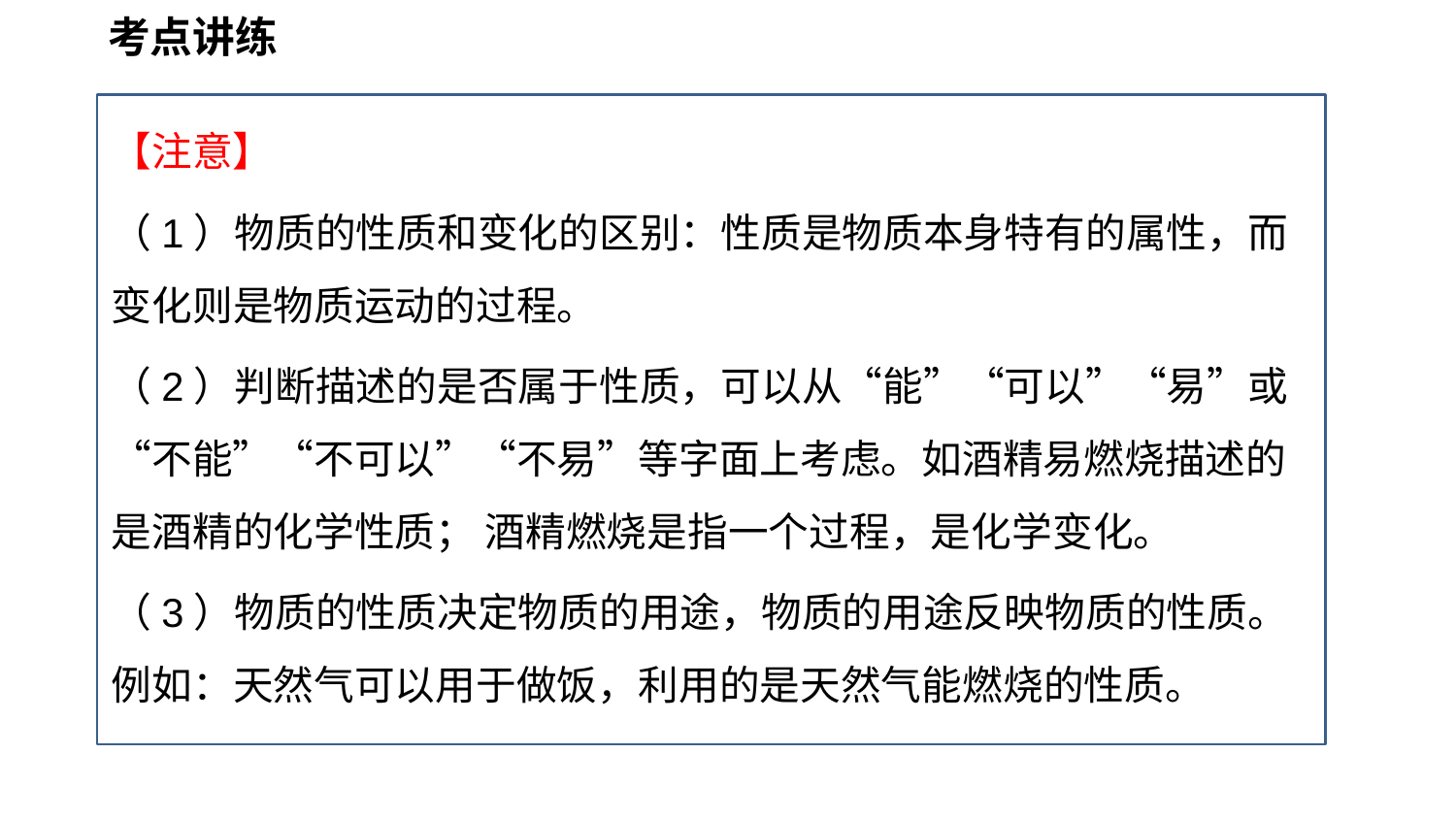

考点讲练
【注意】
（1）物质的性质和变化的区别：性质是物质本身特有的属性，而变化则是物质运动的过程。
（2）判断描述的是否属于性质，可以从“能”“可以”“易”或“不能”“不可以”“不易”等字面上考虑。如酒精易燃烧描述的是酒精的化学性质； 酒精燃烧是指一个过程，是化学变化。
（3）物质的性质决定物质的用途，物质的用途反映物质的性质。例如：天然气可以用于做饭，利用的是天然气能燃烧的性质。